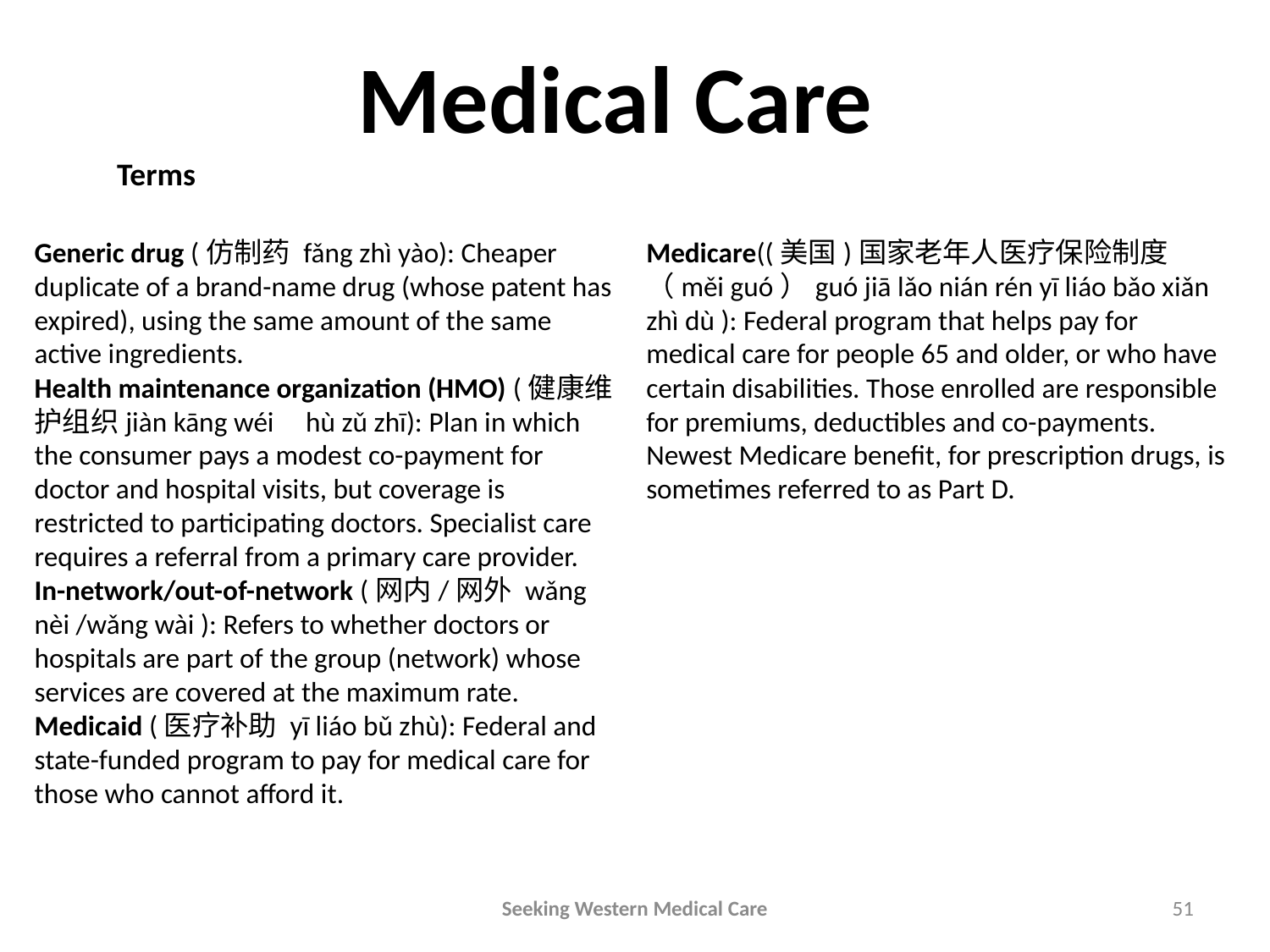

Medical Care
Terms

Generic drug (仿制药 fǎng zhì yào): Cheaper duplicate of a brand-name drug (whose patent has expired), using the same amount of the same active ingredients.
Health maintenance organization (HMO) (健康维护组织jiàn kāng wéi     hù zǔ zhī): Plan in which the consumer pays a modest co-payment for doctor and hospital visits, but coverage is restricted to participating doctors. Specialist care requires a referral from a primary care provider.
In-network/out-of-network (网内/网外 wǎng nèi /wǎng wài ): Refers to whether doctors or hospitals are part of the group (network) whose services are covered at the maximum rate.
Medicaid (医疗补助 yī liáo bǔ zhù): Federal and state-funded program to pay for medical care for those who cannot afford it.

Medicare((美国)国家老年人医疗保险制度 （měi guó）guó jiā lǎo nián rén yī liáo bǎo xiǎn zhì dù ): Federal program that helps pay for medical care for people 65 and older, or who have certain disabilities. Those enrolled are responsible for premiums, deductibles and co-payments. Newest Medicare benefit, for prescription drugs, is sometimes referred to as Part D.
Seeking Western Medical Care
51